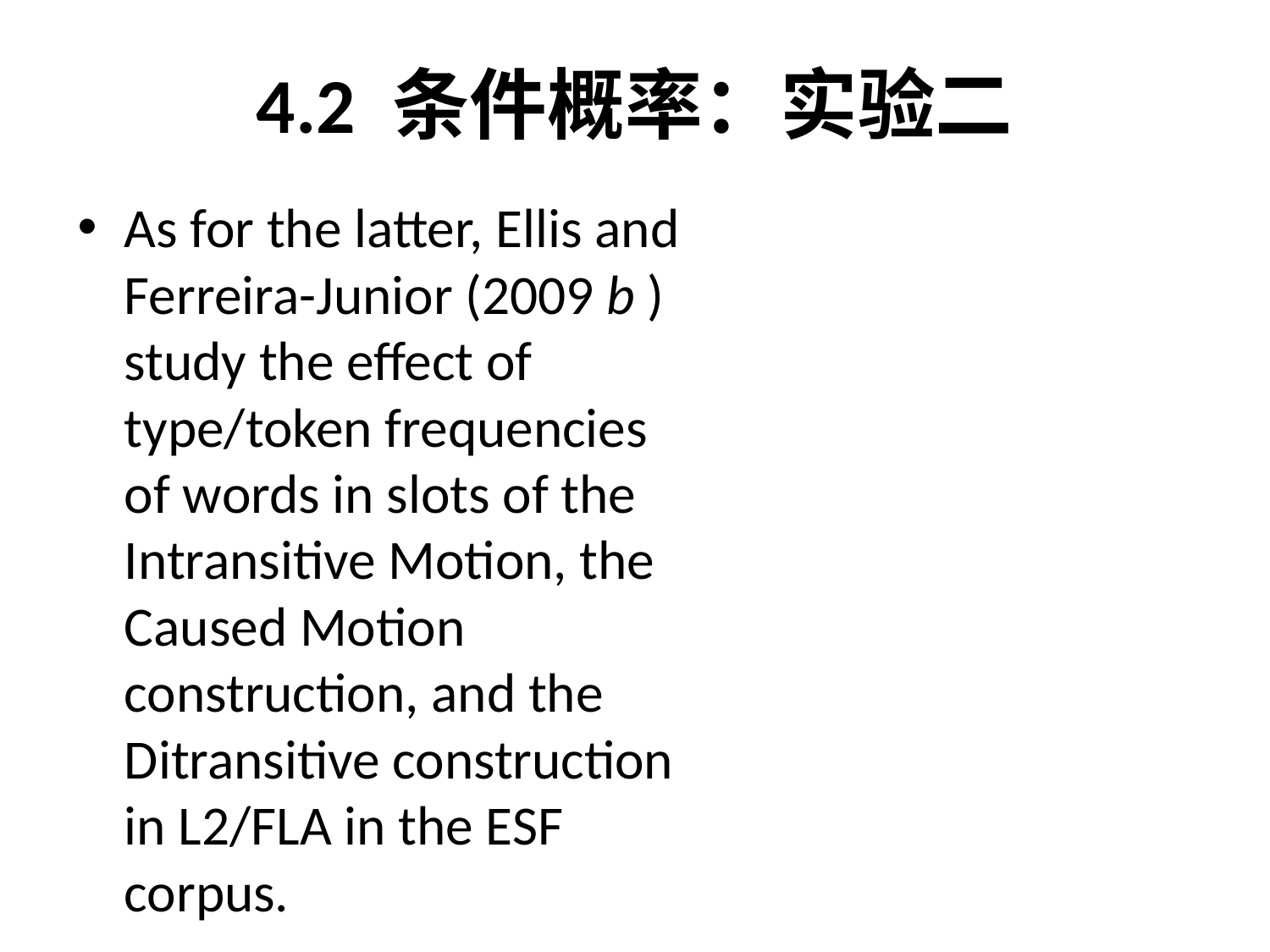

# 4.2 条件概率：实验二
As for the latter, Ellis and Ferreira-Junior (2009 b ) study the effect of type/token frequencies of words in slots of the Intransitive Motion, the Caused Motion construction, and the Ditransitive construction in L2/FLA in the ESF corpus.